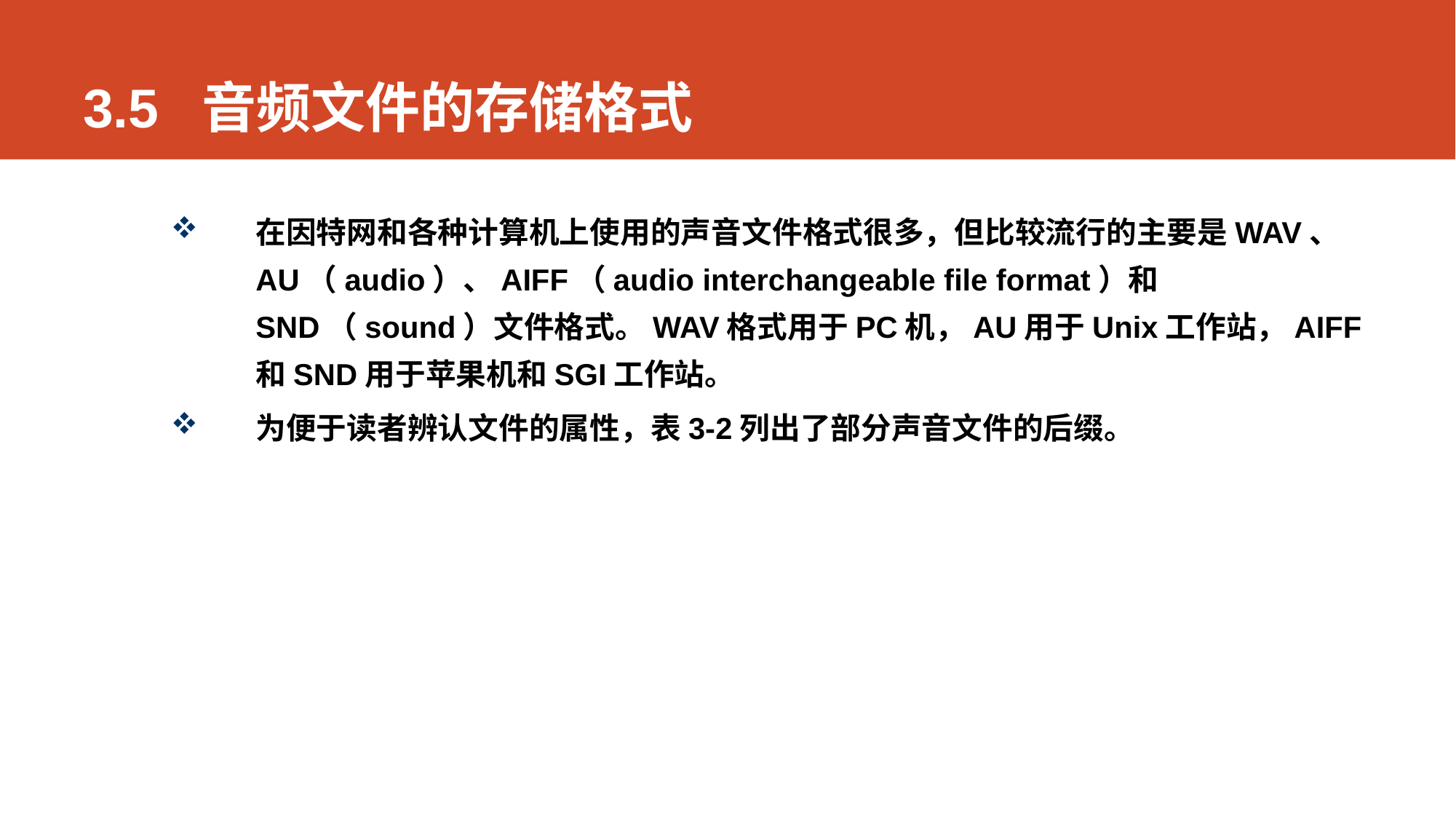

# 3.5  音频文件的存储格式
在因特网和各种计算机上使用的声音文件格式很多，但比较流行的主要是WAV、AU（audio）、AIFF（audio interchangeable file format）和SND（sound）文件格式。WAV格式用于PC机，AU用于Unix工作站，AIFF和SND用于苹果机和SGI工作站。
为便于读者辨认文件的属性，表3-2列出了部分声音文件的后缀。